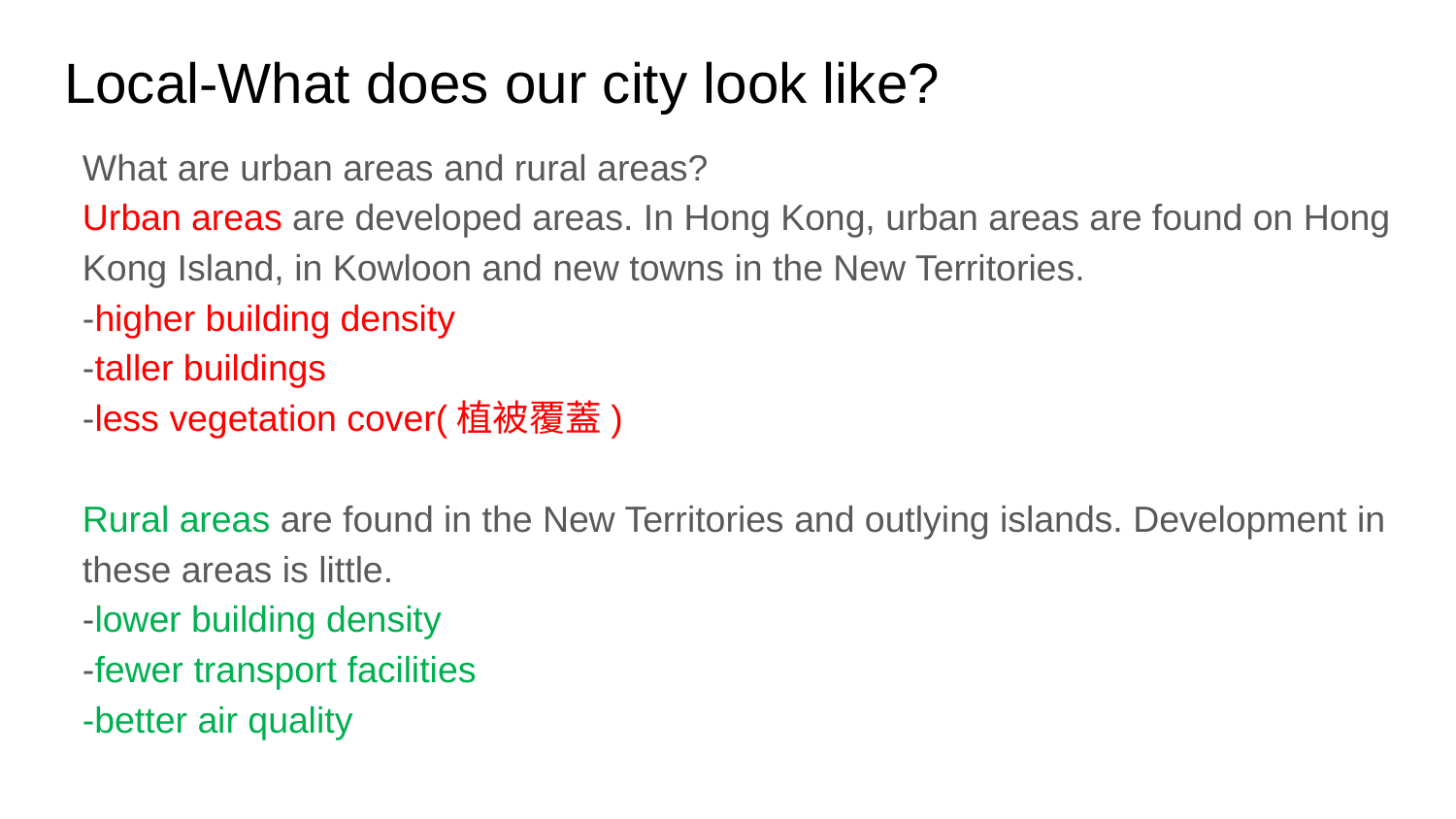

# Local-What does our city look like?
What are urban areas and rural areas?
Urban areas are developed areas. In Hong Kong, urban areas are found on Hong Kong Island, in Kowloon and new towns in the New Territories.
-higher building density
-taller buildings
-less vegetation cover(植被覆蓋)

Rural areas are found in the New Territories and outlying islands. Development in these areas is little.
-lower building density
-fewer transport facilities
-better air quality